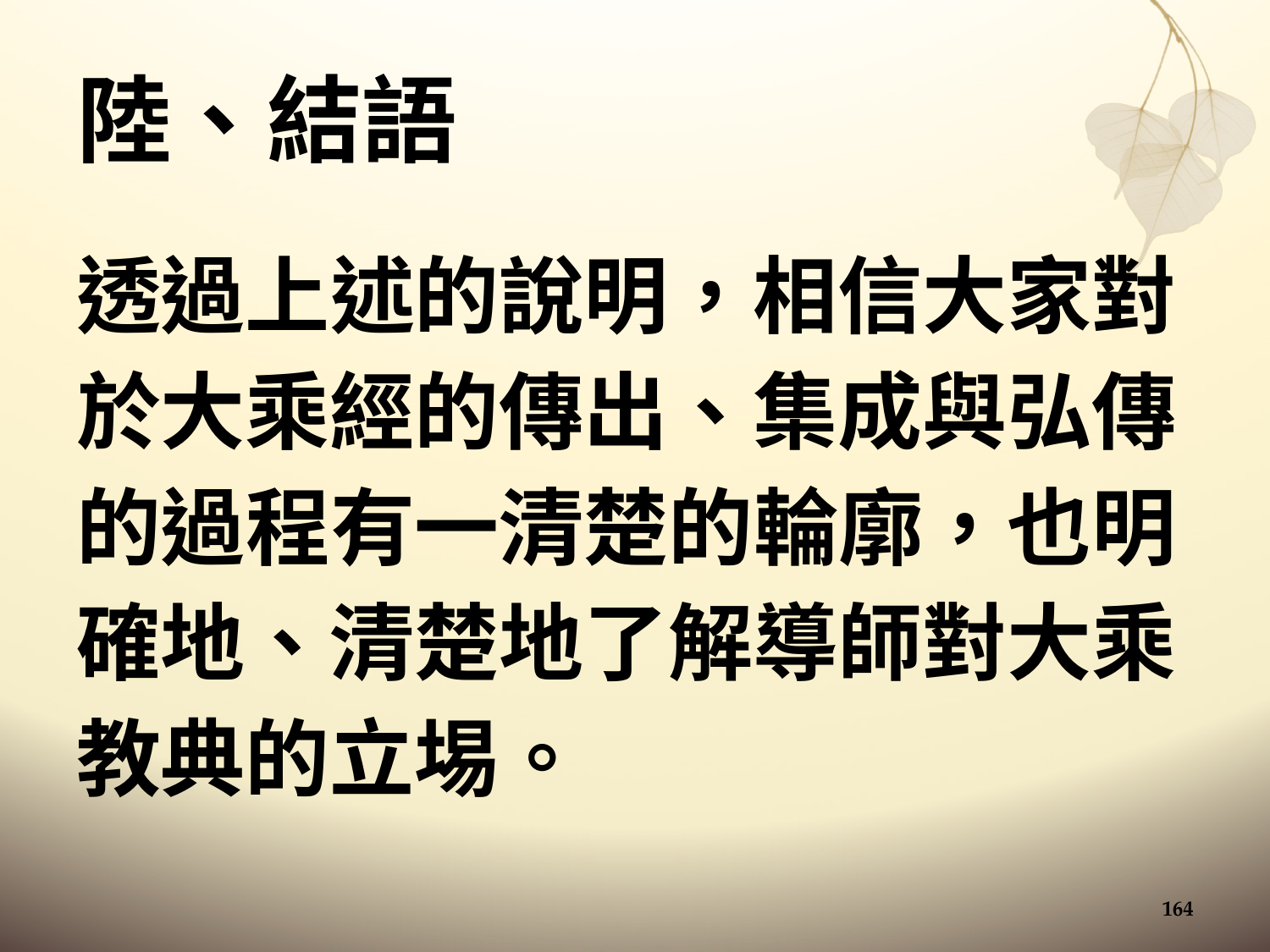

# 陸、結語
透過上述的說明，相信大家對於大乘經的傳出、集成與弘傳的過程有一清楚的輪廓，也明確地、清楚地了解導師對大乘教典的立埸。
164